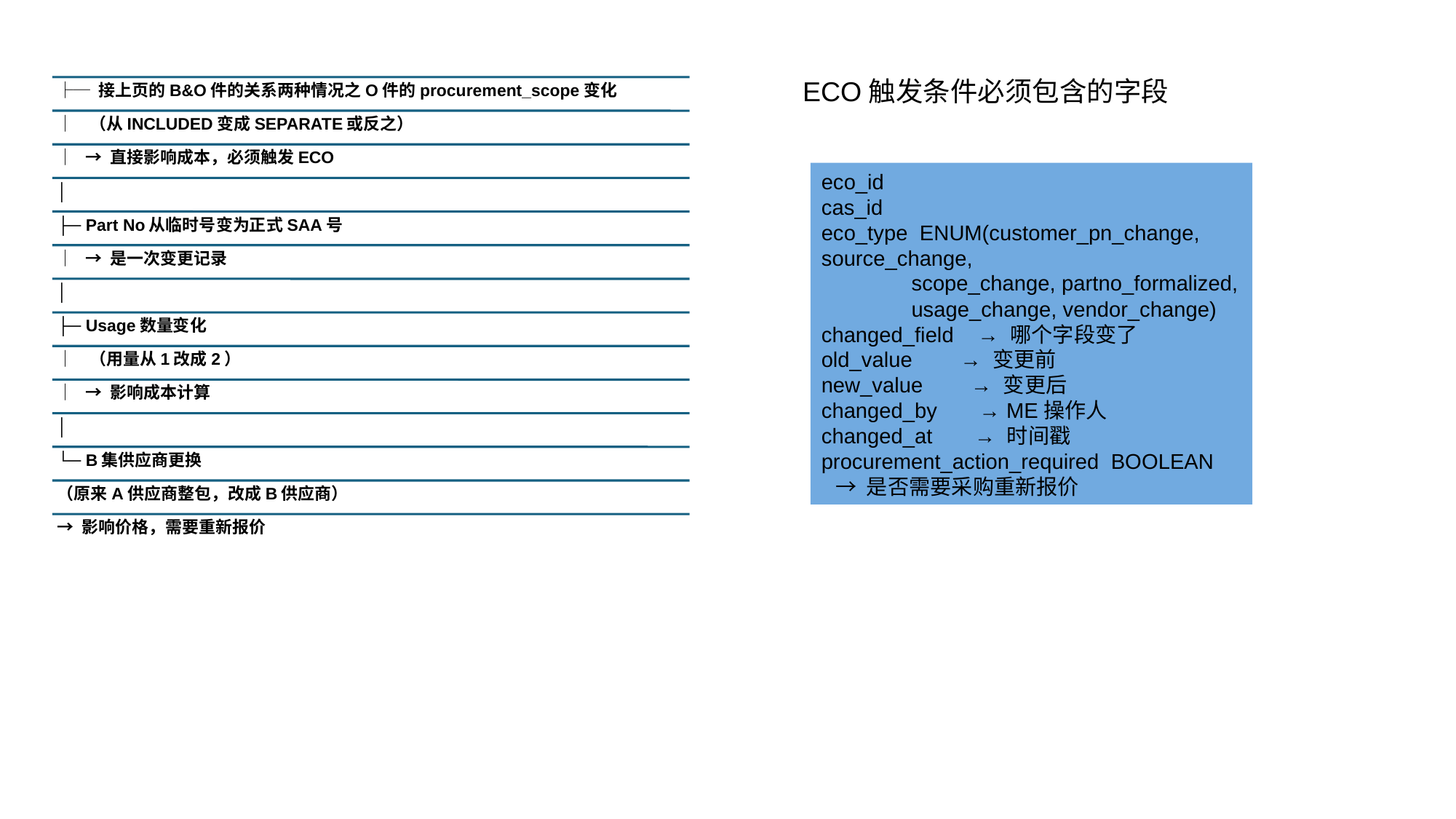

ECO触发条件必须包含的字段
├─ 接上页的B&O件的关系两种情况之O件的procurement_scope变化
│   （从INCLUDED变成SEPARATE或反之）
│   → 直接影响成本，必须触发ECO
│
├─ Part No从临时号变为正式SAA号
│   → 是一次变更记录
│
├─ Usage数量变化
│   （用量从1改成2）
│   → 影响成本计算
│
└─ B集供应商更换
（原来A供应商整包，改成B供应商）
→ 影响价格，需要重新报价
eco_id
cas_id
eco_type  ENUM(customer_pn_change, source_change,
               scope_change, partno_formalized,
               usage_change, vendor_change)
changed_field    → 哪个字段变了
old_value        → 变更前
new_value        → 变更后
changed_by       → ME操作人
changed_at       → 时间戳
procurement_action_required  BOOLEAN
   → 是否需要采购重新报价
ECO的触发条件